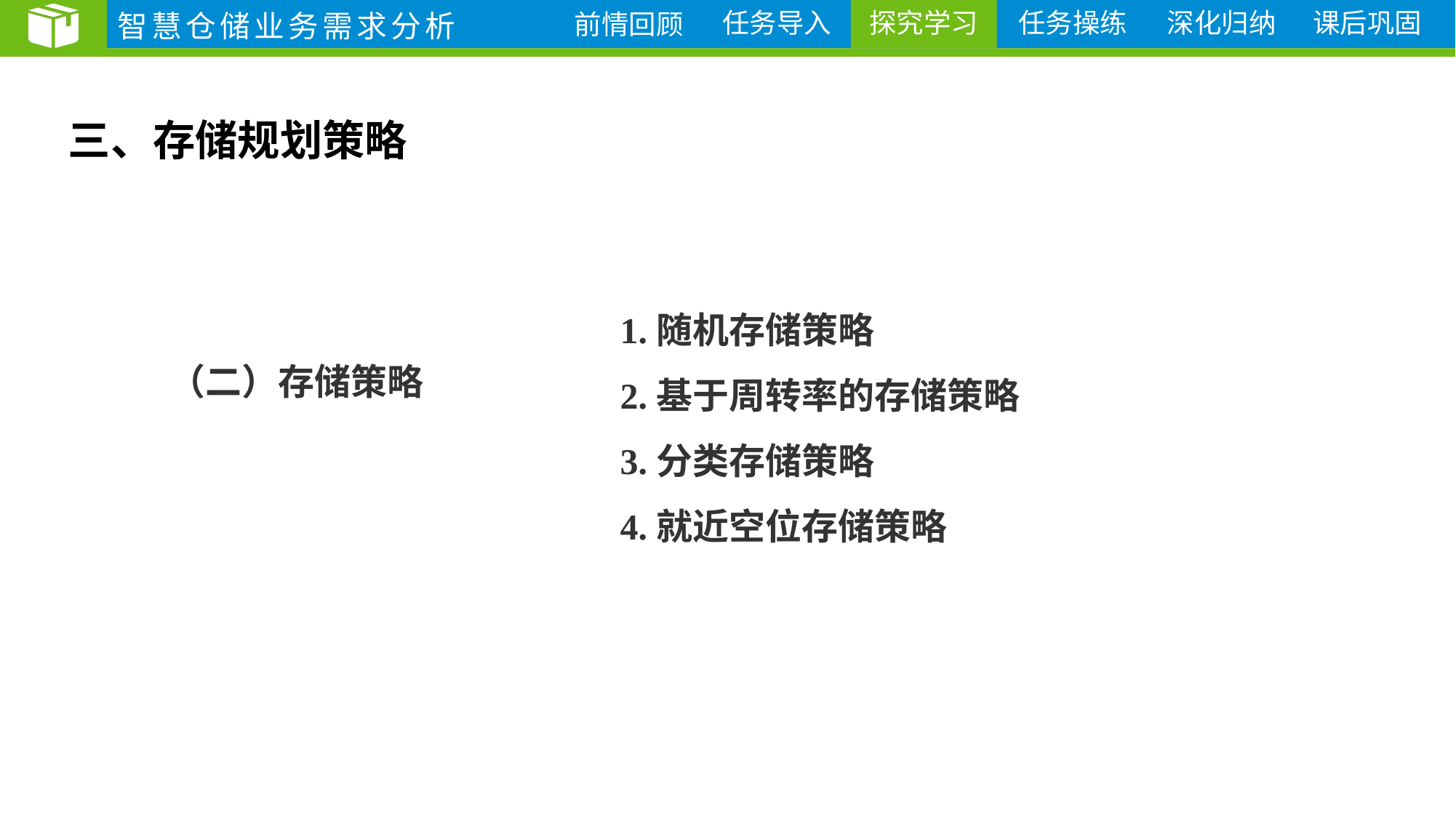

三、存储规划策略
1.随机存储策略
2.基于周转率的存储策略
3.分类存储策略
4.就近空位存储策略
（二）存储策略